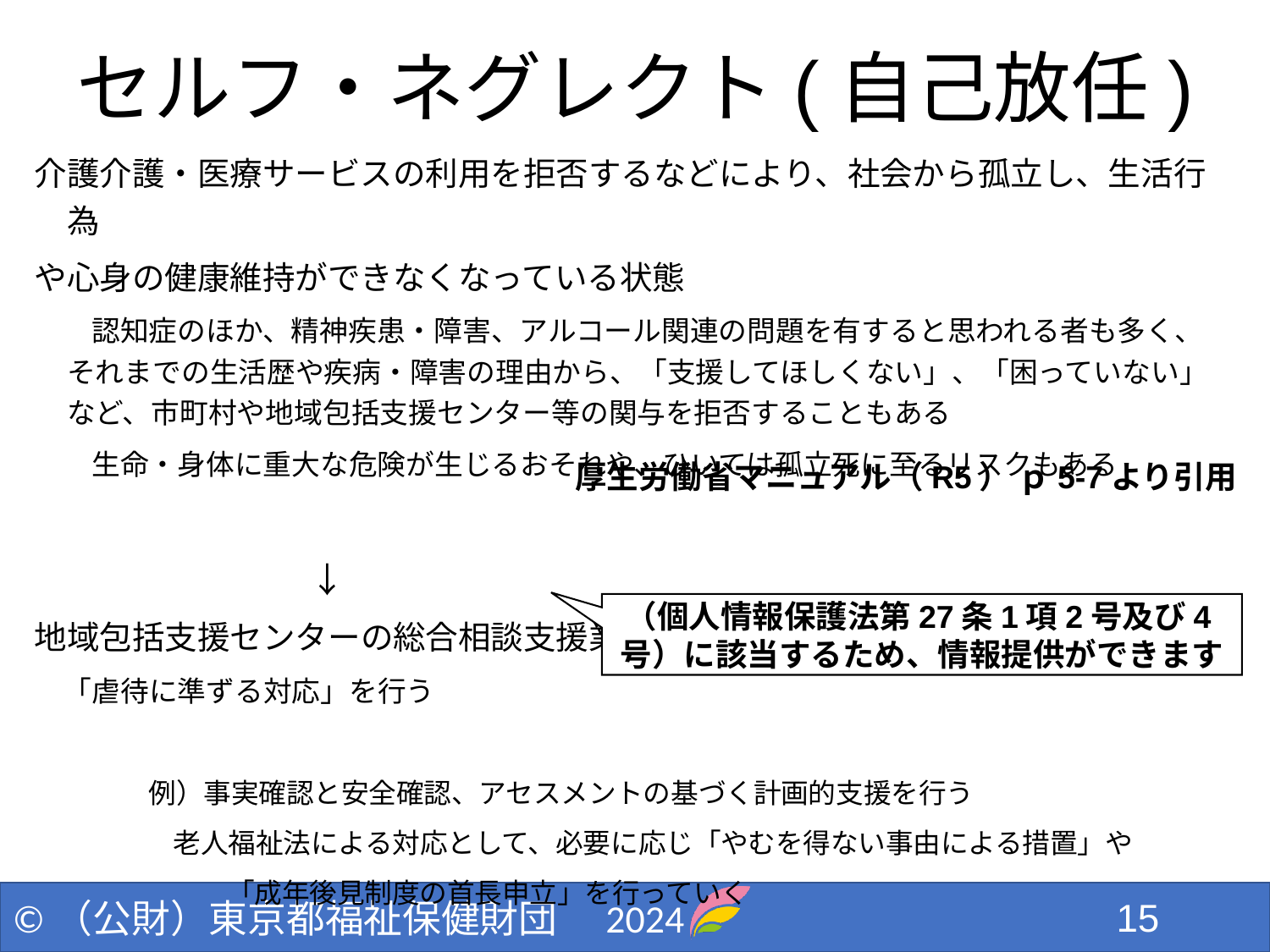

# セルフ・ネグレクト(自己放任)
介護介護・医療サービスの利用を拒否するなどにより、社会から孤立し、生活行為
や心身の健康維持ができなくなっている状態
　　認知症のほか、精神疾患・障害、アルコール関連の問題を有すると思われる者も多く、それまでの生活歴や疾病・障害の理由から、「支援してほしくない」、「困っていない」 など、市町村や地域包括支援センター等の関与を拒否することもある
　　生命・身体に重大な危険が生じるおそれや、ひいては孤立死に至るリスクもある

　　　　　　　　↓
地域包括支援センターの総合相談支援業務や権利擁護業務等の一環として関わる
　「虐待に準ずる対応」を行う

　　　　例）事実確認と安全確認、アセスメントの基づく計画的支援を行う
                      老人福祉法による対応として、必要に応じ「やむを得ない事由による措置」や
　　　　　　　「成年後見制度の首長申立」を行っていく
厚生労働省マニュアル（R5） ｐ5-7より引用
（個人情報保護法第27条1項2号及び4号）に該当するため、情報提供ができます